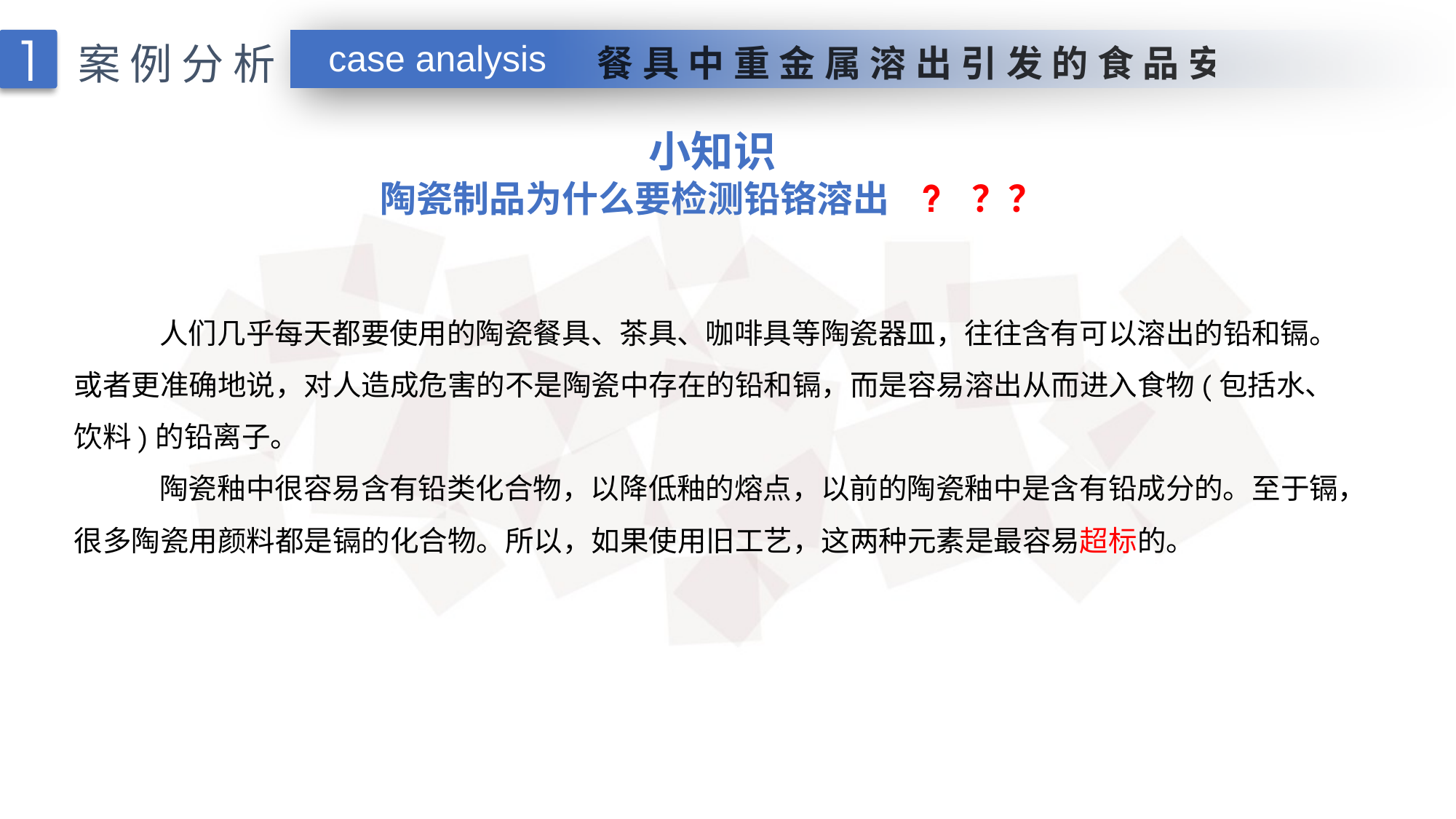

case analysis
1

案例分析
 餐具中重金属溶出引发的食品安全案例
小知识
陶瓷制品为什么要检测铅铬溶出   ?  ？？

人们几乎每天都要使用的陶瓷餐具、茶具、咖啡具等陶瓷器皿，往往含有可以溶出的铅和镉。或者更准确地说，对人造成危害的不是陶瓷中存在的铅和镉，而是容易溶出从而进入食物(包括水、饮料)的铅离子。
陶瓷釉中很容易含有铅类化合物，以降低釉的熔点，以前的陶瓷釉中是含有铅成分的。至于镉，很多陶瓷用颜料都是镉的化合物。所以，如果使用旧工艺，这两种元素是最容易超标的。